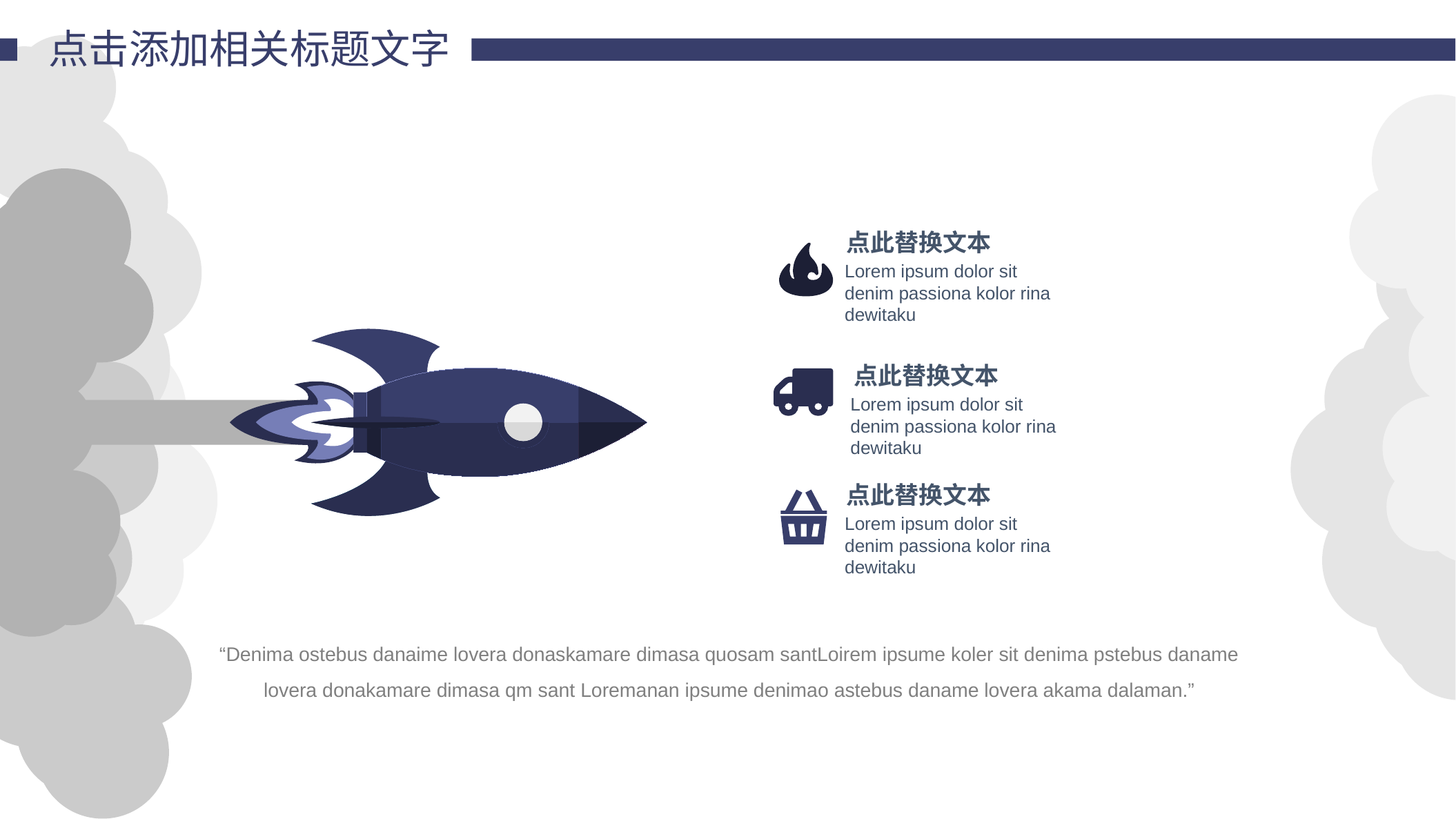

点击添加相关标题文字

点此替换文本

Lorem ipsum dolor sit denim passiona kolor rina dewitaku
点此替换文本

Lorem ipsum dolor sit denim passiona kolor rina dewitaku
点此替换文本

Lorem ipsum dolor sit denim passiona kolor rina dewitaku
“Denima ostebus danaime lovera donaskamare dimasa quosam santLoirem ipsume koler sit denima pstebus daname lovera donakamare dimasa qm sant Loremanan ipsume denimao astebus daname lovera akama dalaman.”